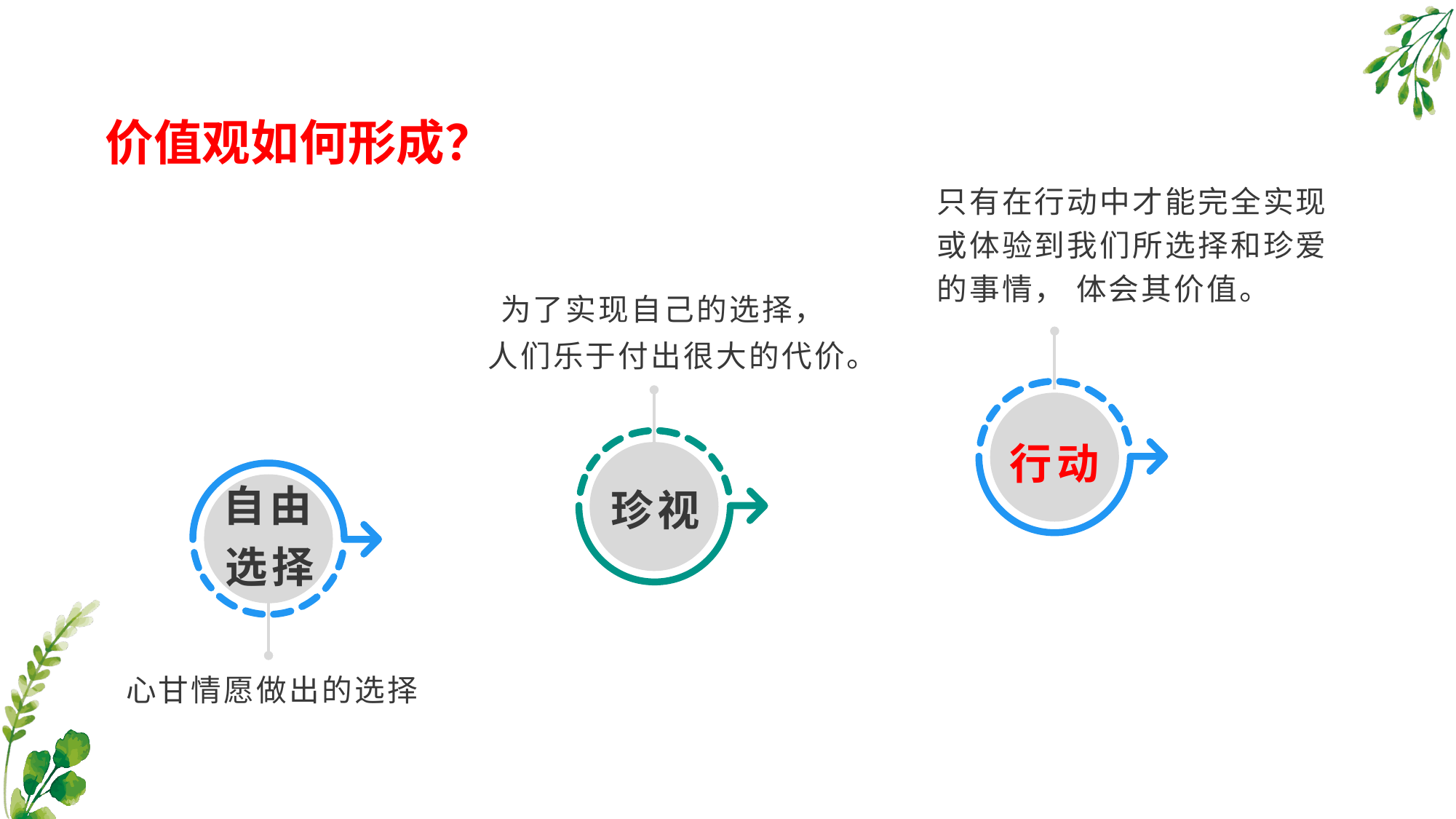

价值观如何形成？
只有在行动中才能完全实现或体验到我们所选择和珍爱的事情， 体会其价值。
为了实现自己的选择，
人们乐于付出很大的代价。

行动

珍视

自由选择

心甘情愿做出的选择